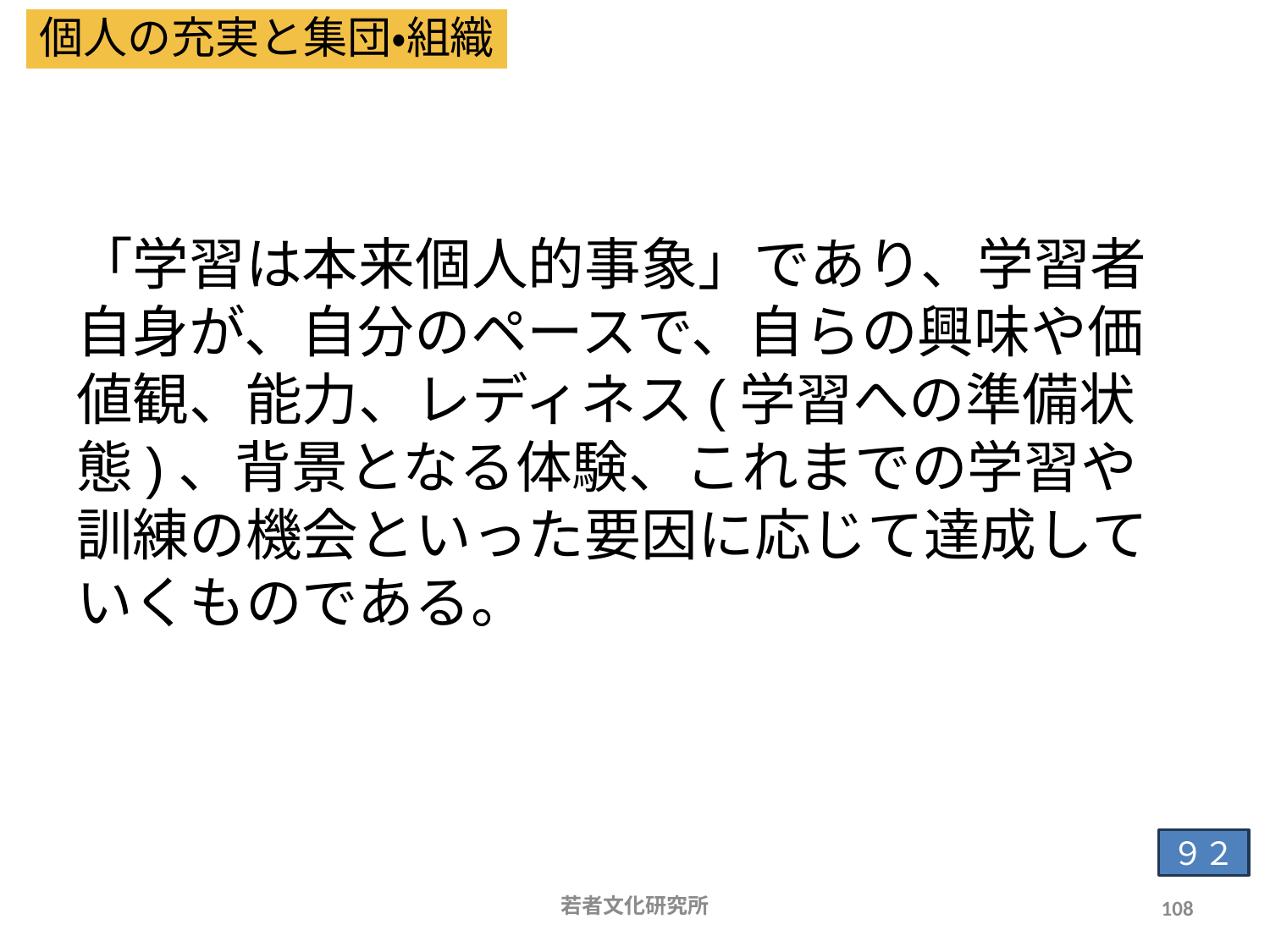

個人の充実と集団・組織
# 学習は本来個人的事象
「学習は本来個人的事象」であり、学習者自身が、自分のペースで、自らの興味や価値観、能力、レディネス(学習への準備状態)、背景となる体験、これまでの学習や訓練の機会といった要因に応じて達成していくものである。
９２
若者文化研究所
108